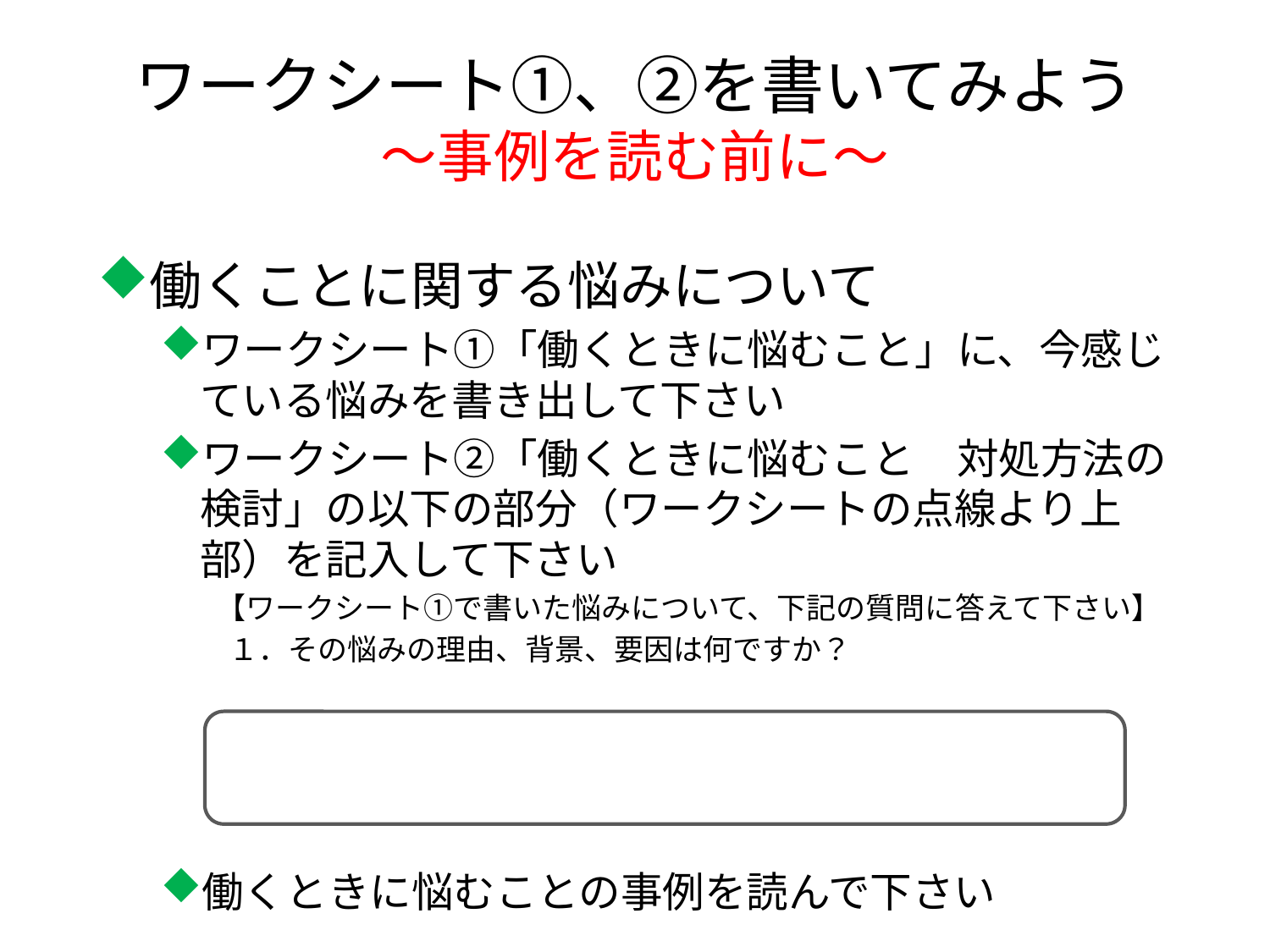

# ワークシート①、②を書いてみよう ～事例を読む前に～
働くことに関する悩みについて
ワークシート①「働くときに悩むこと」に、今感じている悩みを書き出して下さい
ワークシート②「働くときに悩むこと　対処方法の検討」の以下の部分（ワークシートの点線より上部）を記入して下さい
　　【ワークシート①で書いた悩みについて、下記の質問に答えて下さい】
　  　１．その悩みの理由、背景、要因は何ですか？

働くときに悩むことの事例を読んで下さい